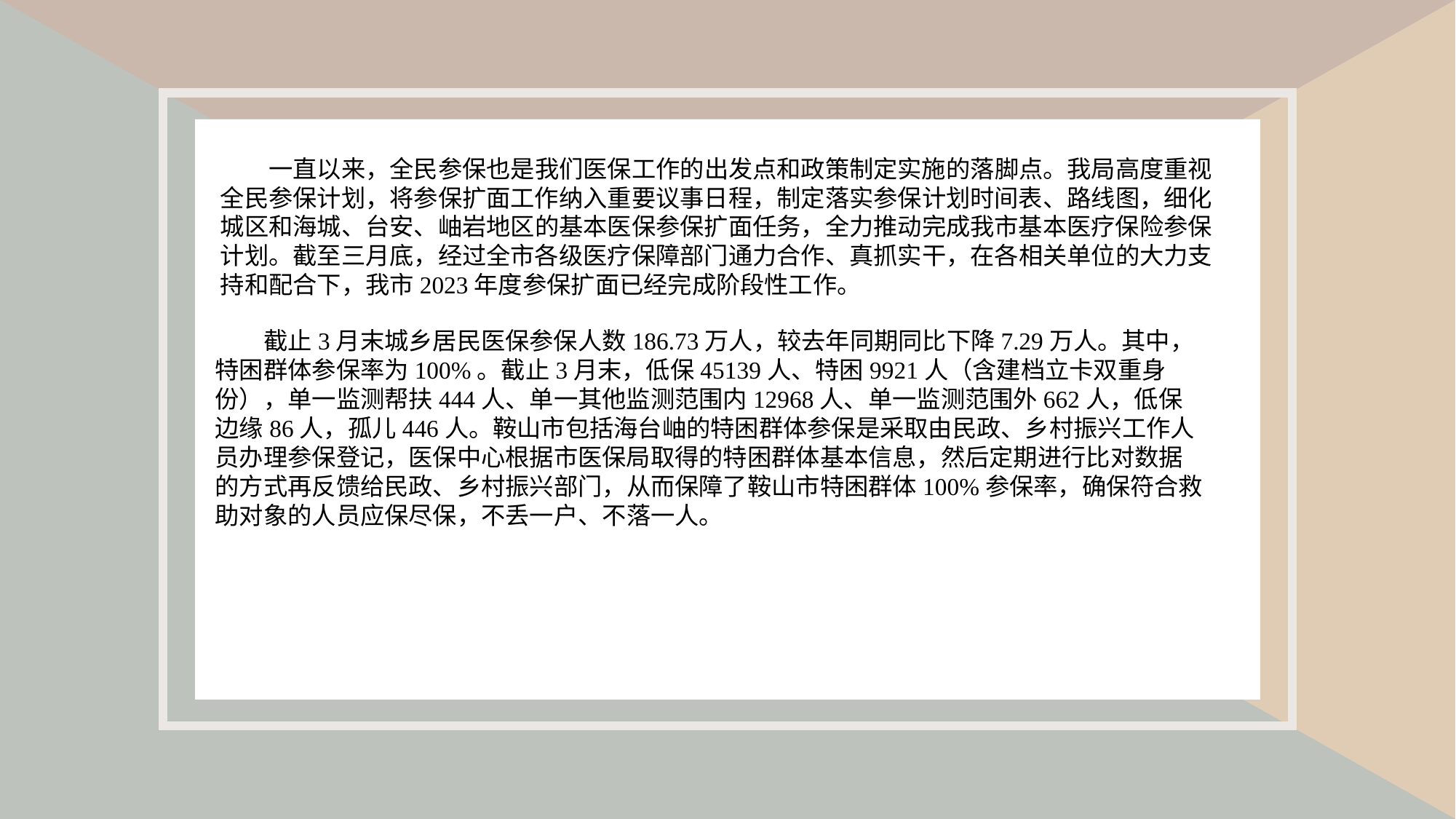

一直以来，全民参保也是我们医保工作的出发点和政策制定实施的落脚点。我局高度重视全民参保计划，将参保扩面工作纳入重要议事日程，制定落实参保计划时间表、路线图，细化城区和海城、台安、岫岩地区的基本医保参保扩面任务，全力推动完成我市基本医疗保险参保计划。截至三月底，经过全市各级医疗保障部门通力合作、真抓实干，在各相关单位的大力支持和配合下，我市2023年度参保扩面已经完成阶段性工作。
截止3月末城乡居民医保参保人数186.73万人，较去年同期同比下降7.29万人。其中，特困群体参保率为100%。截止3月末，低保45139人、特困9921人（含建档立卡双重身份），单一监测帮扶444人、单一其他监测范围内12968人、单一监测范围外662人，低保边缘86人，孤儿446人。鞍山市包括海台岫的特困群体参保是采取由民政、乡村振兴工作人员办理参保登记，医保中心根据市医保局取得的特困群体基本信息，然后定期进行比对数据的方式再反馈给民政、乡村振兴部门，从而保障了鞍山市特困群体100%参保率，确保符合救助对象的人员应保尽保，不丢一户、不落一人。